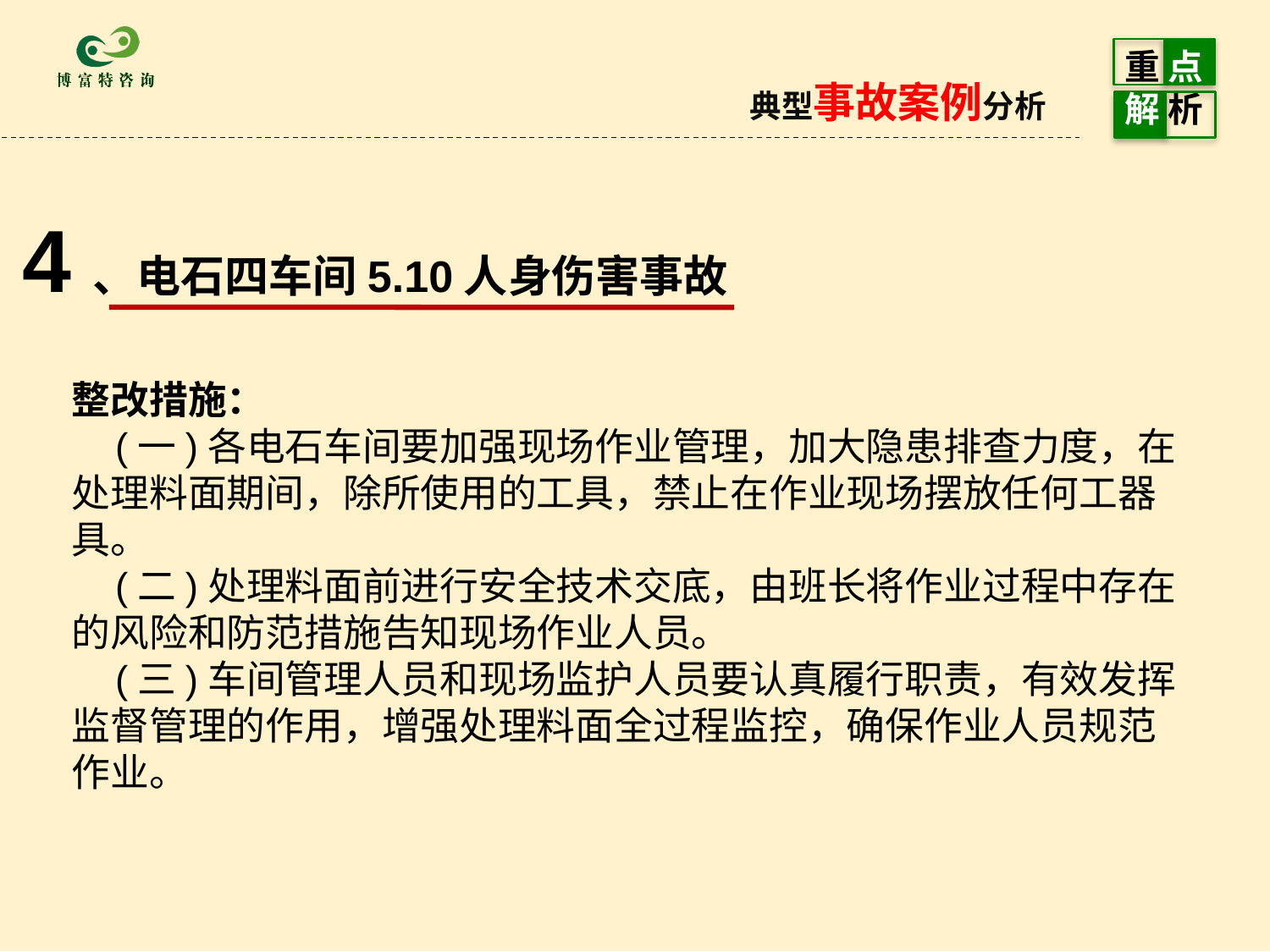

4、电石四车间5.10人身伤害事故

整改措施：
    (一)各电石车间要加强现场作业管理，加大隐患排查力度，在处理料面期间，除所使用的工具，禁止在作业现场摆放任何工器具。
    (二)处理料面前进行安全技术交底，由班长将作业过程中存在的风险和防范措施告知现场作业人员。
    (三)车间管理人员和现场监护人员要认真履行职责，有效发挥监督管理的作用，增强处理料面全过程监控，确保作业人员规范作业。